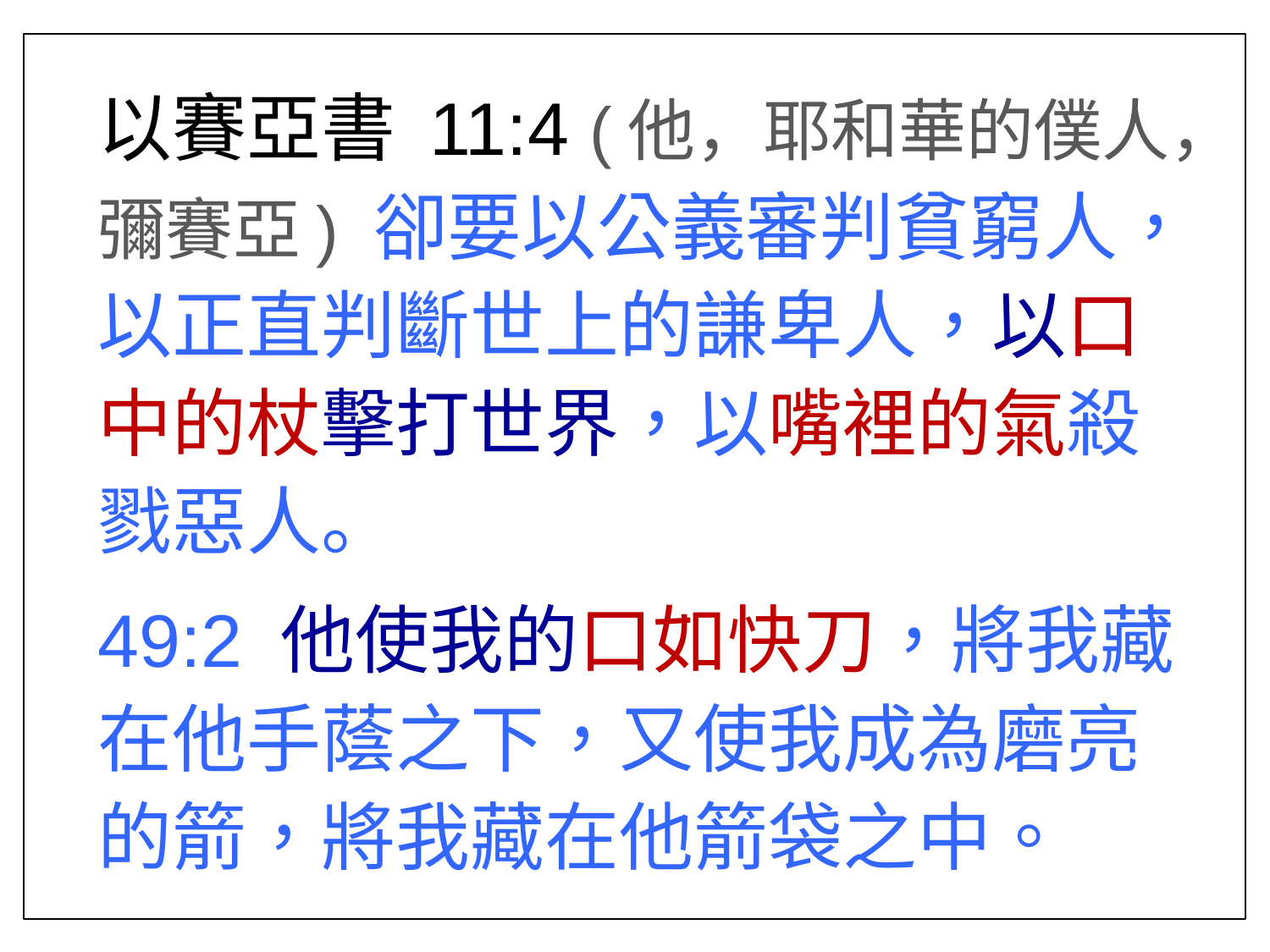

以賽亞書 11:4 (他，耶和華的僕人，彌賽亞) 卻要以公義審判貧窮人，以正直判斷世上的謙卑人，以口中的杖擊打世界，以嘴裡的氣殺戮惡人。
49:2 他使我的口如快刀，將我藏在他手蔭之下，又使我成為磨亮的箭，將我藏在他箭袋之中。